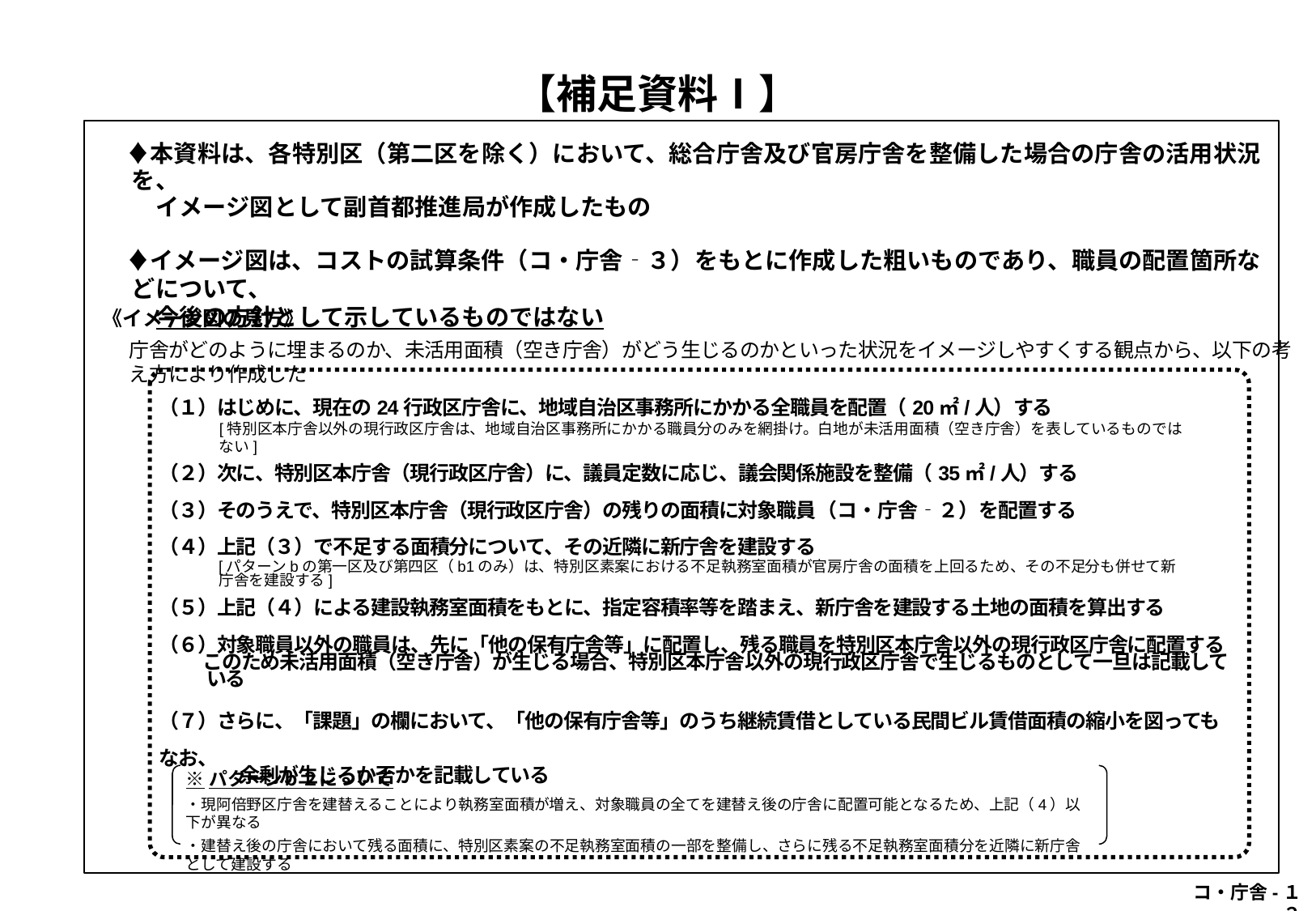

# 【補足資料Ⅰ】
　♦本資料は、各特別区（第二区を除く）において、総合庁舎及び官房庁舎を整備した場合の庁舎の活用状況を、
　　 イメージ図として副首都推進局が作成したもの
　♦イメージ図は、コストの試算条件（コ・庁舎‐３）をもとに作成した粗いものであり、職員の配置箇所などについて、
　　 今後の方針として示しているものではない

《イメージ図の見方》
庁舎がどのように埋まるのか、未活用面積（空き庁舎）がどう生じるのかといった状況をイメージしやすくする観点から、以下の考え方により作成した
（１）はじめに、現在の24行政区庁舎に、地域自治区事務所にかかる全職員を配置（20㎡/人）する

（２）次に、特別区本庁舎（現行政区庁舎）に、議員定数に応じ、議会関係施設を整備（35㎡/人）する
（３）そのうえで、特別区本庁舎（現行政区庁舎）の残りの面積に対象職員（コ・庁舎‐２）を配置する
（４）上記（３）で不足する面積分について、その近隣に新庁舎を建設する

（５）上記（４）による建設執務室面積をもとに、指定容積率等を踏まえ、新庁舎を建設する土地の面積を算出する
（６）対象職員以外の職員は、先に「他の保有庁舎等」に配置し、残る職員を特別区本庁舎以外の現行政区庁舎に配置する
          このため未活用面積（空き庁舎）が生じる場合、特別区本庁舎以外の現行政区庁舎で生じるものとして一旦は記載している
（７）さらに、「課題」の欄において、「他の保有庁舎等」のうち継続賃借としている民間ビル賃借面積の縮小を図ってもなお、
　　　　 余剰が生じるか否かを記載している

[特別区本庁舎以外の現行政区庁舎は、地域自治区事務所にかかる職員分のみを網掛け。白地が未活用面積（空き庁舎）を表しているものではない]
[パターンbの第一区及び第四区（b1のみ）は、特別区素案における不足執務室面積が官房庁舎の面積を上回るため、その不足分も併せて新庁舎を建設する]
※パターンｂ２について
・現阿倍野区庁舎を建替えることにより執務室面積が増え、対象職員の全てを建替え後の庁舎に配置可能となるため、上記（4）以下が異なる
・建替え後の庁舎において残る面積に、特別区素案の不足執務室面積の一部を整備し、さらに残る不足執務室面積分を近隣に新庁舎として建設する

コ・庁舎-１２